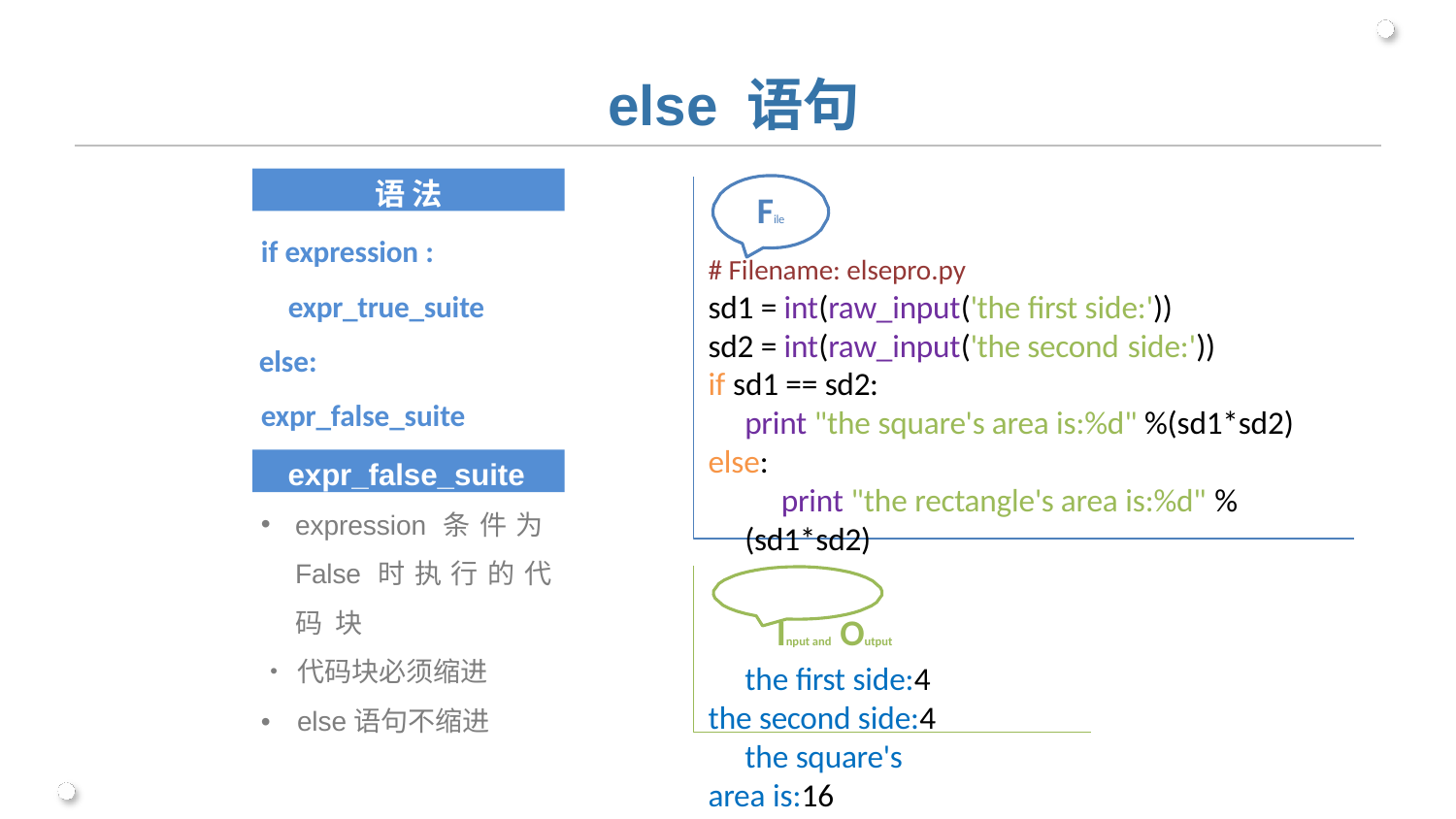

# else 语句
语 法

File
# Filename: elsepro.py
sd1 = int(raw_input('the first side:'))  sd2 = int(raw_input('the second side:'))
if sd1 == sd2:
print "the square's area is:%d" %(sd1*sd2)  else:
print "the rectangle's area is:%d" %(sd1*sd2)

Input and   Output
the first side:4  the second side:4
the square's area is:16
if expression :  expr_true_suite
else:
expr_false_suite
expr_false_suite
expression 条 件 为  False 时 执 行 的 代 码  块
•	代码块必须缩进
•	else语句不缩进